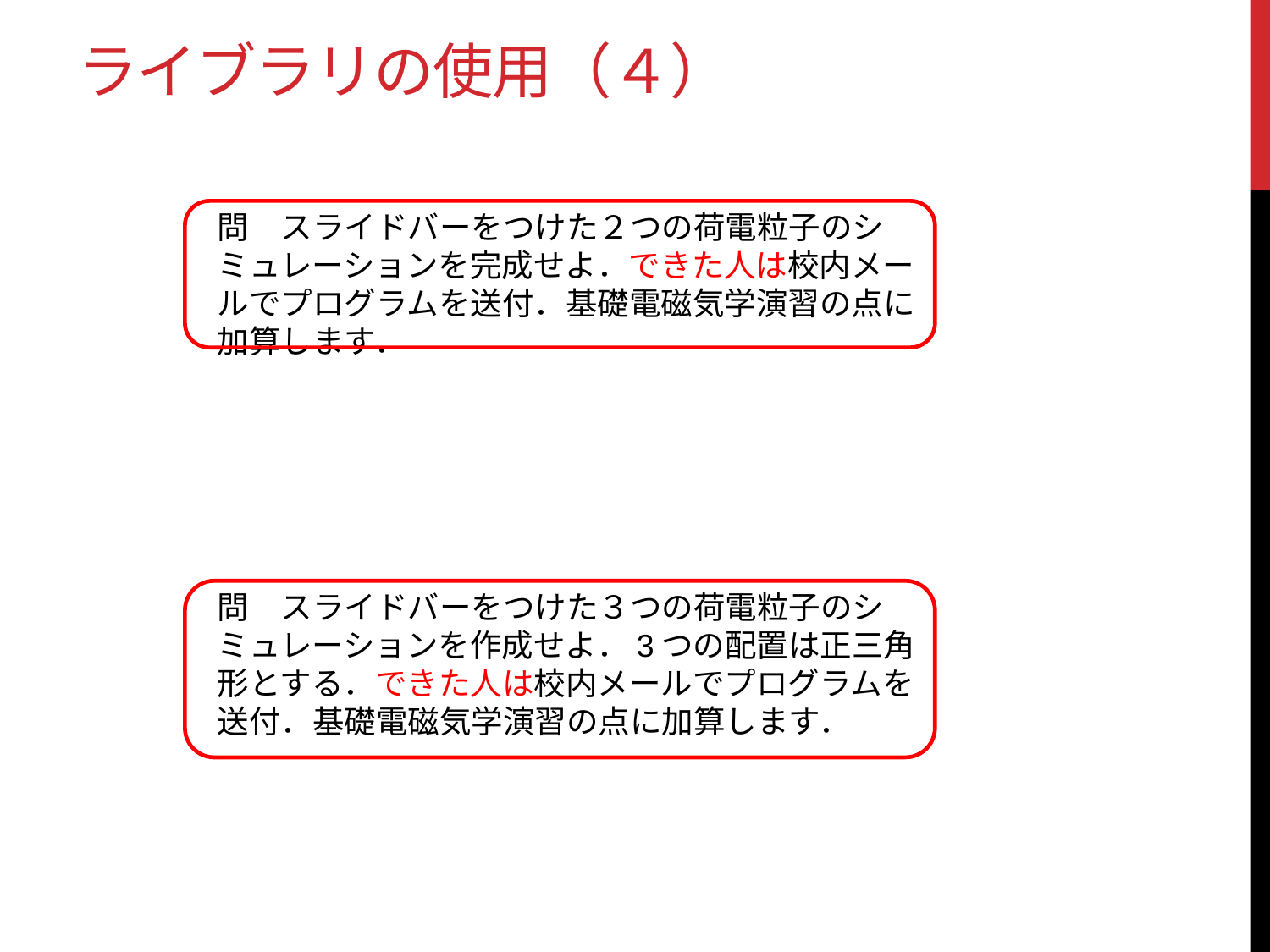

# ライブラリの使用（４）

問　スライドバーをつけた２つの荷電粒子のシミュレーションを完成せよ．できた人は校内メールでプログラムを送付．基礎電磁気学演習の点に加算します．

問　スライドバーをつけた３つの荷電粒子のシミュレーションを作成せよ．3つの配置は正三角形とする．できた人は校内メールでプログラムを送付．基礎電磁気学演習の点に加算します．